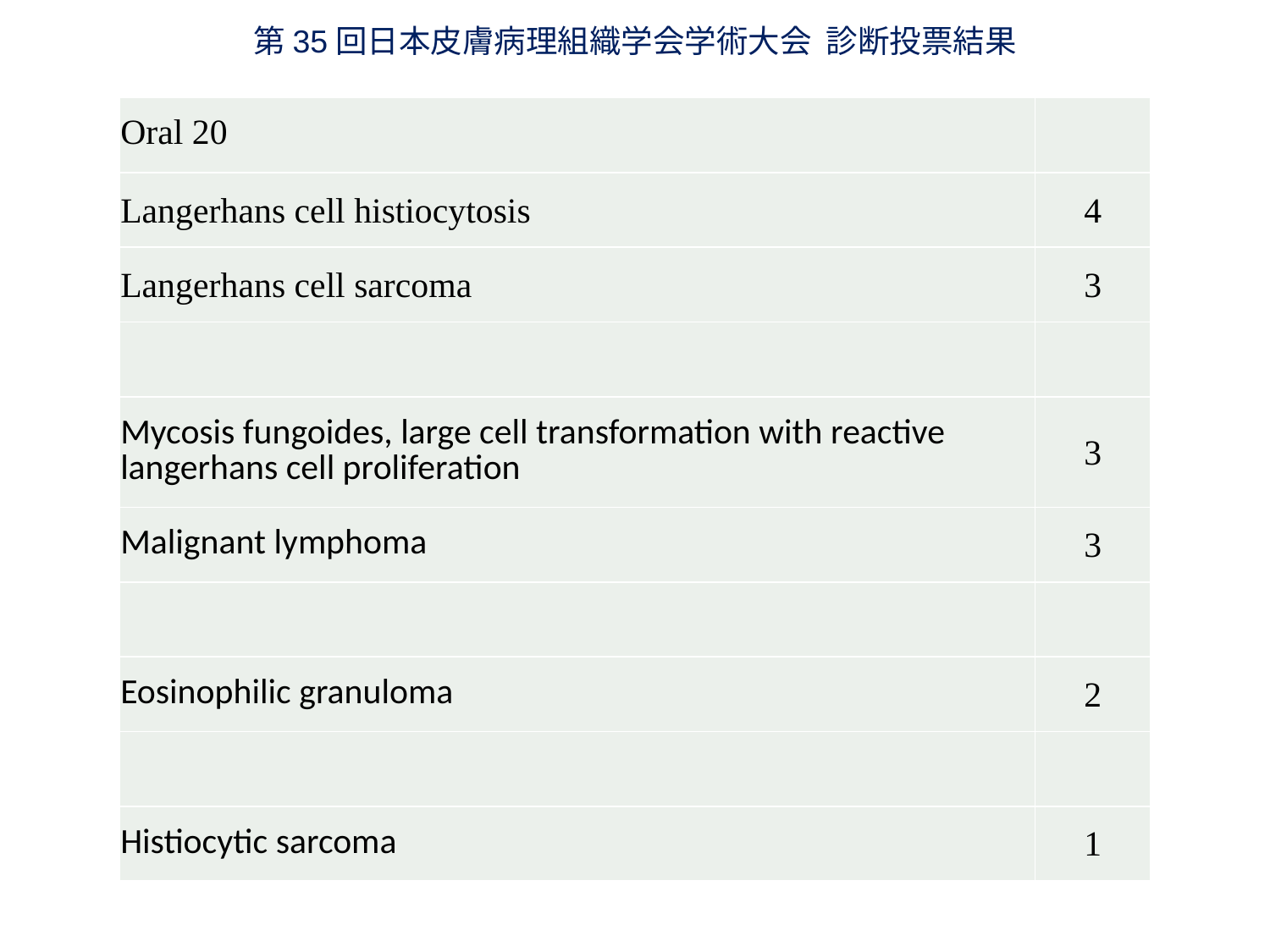

第35回日本皮膚病理組織学会学術大会  診断投票結果
| Oral 20 |  |
| --- | --- |
| Langerhans cell histiocytosis | 4 |
| Langerhans cell sarcoma | 3 |
|  |  |
| Mycosis fungoides, large cell transformation with reactive langerhans cell proliferation | 3 |
| Malignant lymphoma | 3 |
|  |  |
| Eosinophilic granuloma | 2 |
|  |  |
| Histiocytic sarcoma | 1 |